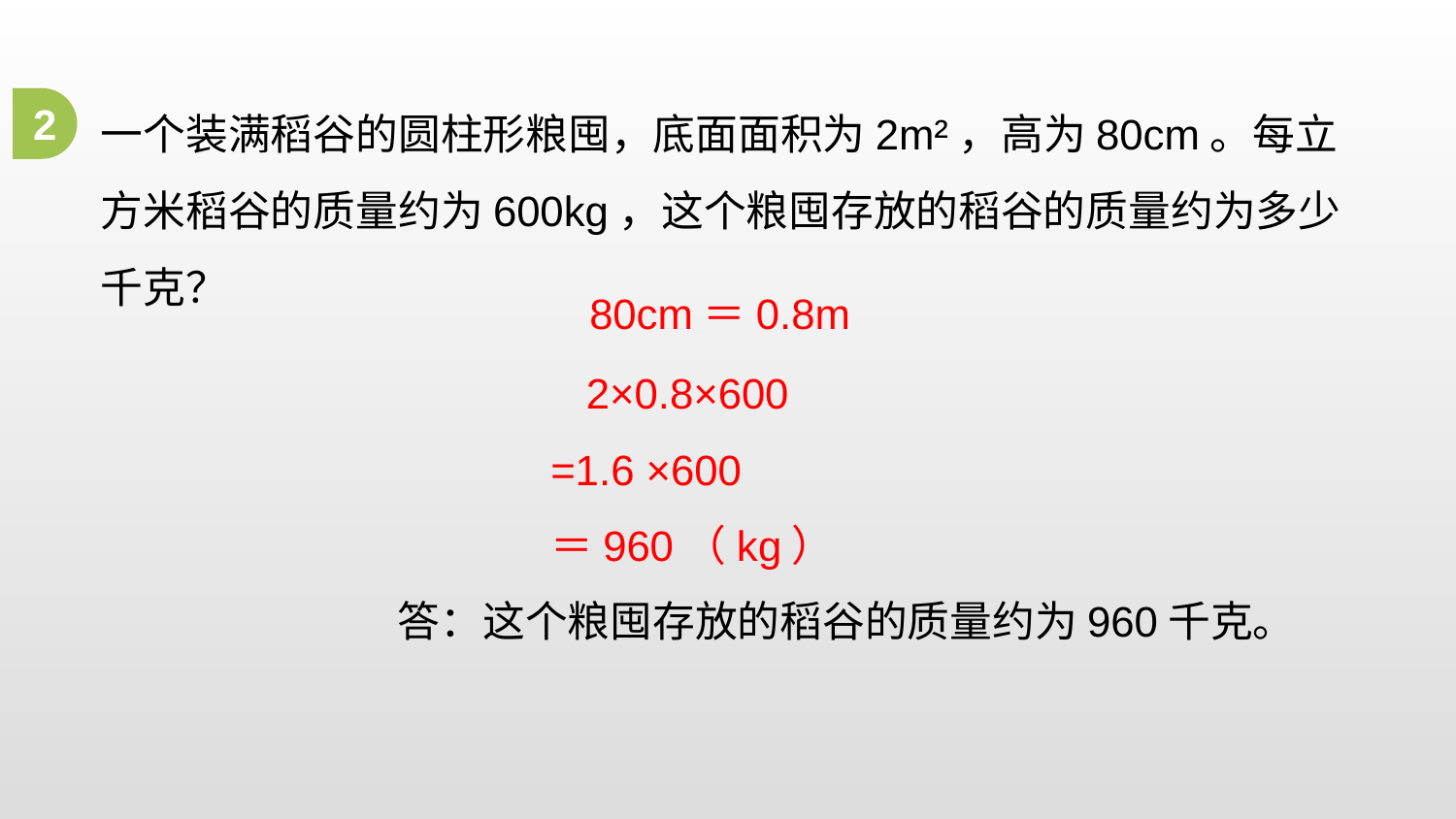

一个装满稻谷的圆柱形粮囤，底面面积为2m²，高为80cm。每立方米稻谷的质量约为600kg，这个粮囤存放的稻谷的质量约为多少千克？
2
80cm＝0.8m
   2×0.8×600
=1.6 ×600
＝960（kg）
答：这个粮囤存放的稻谷的质量约为960千克。